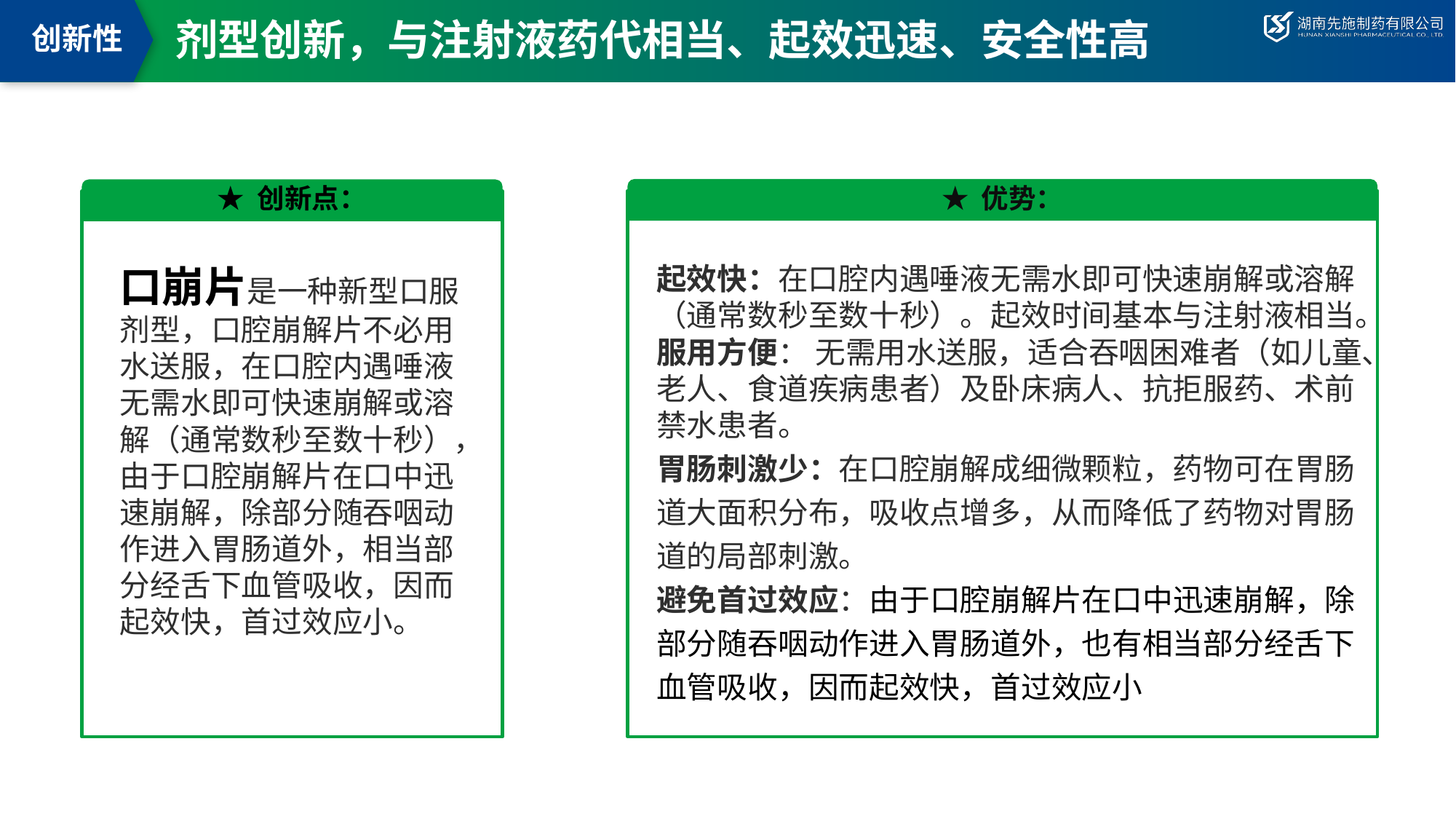

# 剂型创新，与注射液药代相当、起效迅速、安全性高
创新性
★ 优势：
★ 创新点：

口崩片是一种新型口服剂型，口腔崩解片不必用水送服，在口腔内遇唾液无需水即可快速崩解或溶解（通常数秒至数十秒），由于口腔崩解片在口中迅速崩解，除部分随吞咽动作进入胃肠道外，相当部分经舌下血管吸收，因而起效快，首过效应小。
起效快：在口腔内遇唾液无需水即可快速崩解或溶解（通常数秒至数十秒）。起效时间基本与注射液相当。
服用方便： 无需用水送服，适合吞咽困难者（如儿童、老人、食道疾病患者）及卧床病人、抗拒服药、术前禁水患者。
胃肠刺激少：在口腔崩解成细微颗粒，药物可在胃肠道大面积分布，吸收点增多，从而降低了药物对胃肠道的局部刺激。
避免首过效应：由于口腔崩解片在口中迅速崩解，除部分随吞咽动作进入胃肠道外，也有相当部分经舌下血管吸收，因而起效快，首过效应小